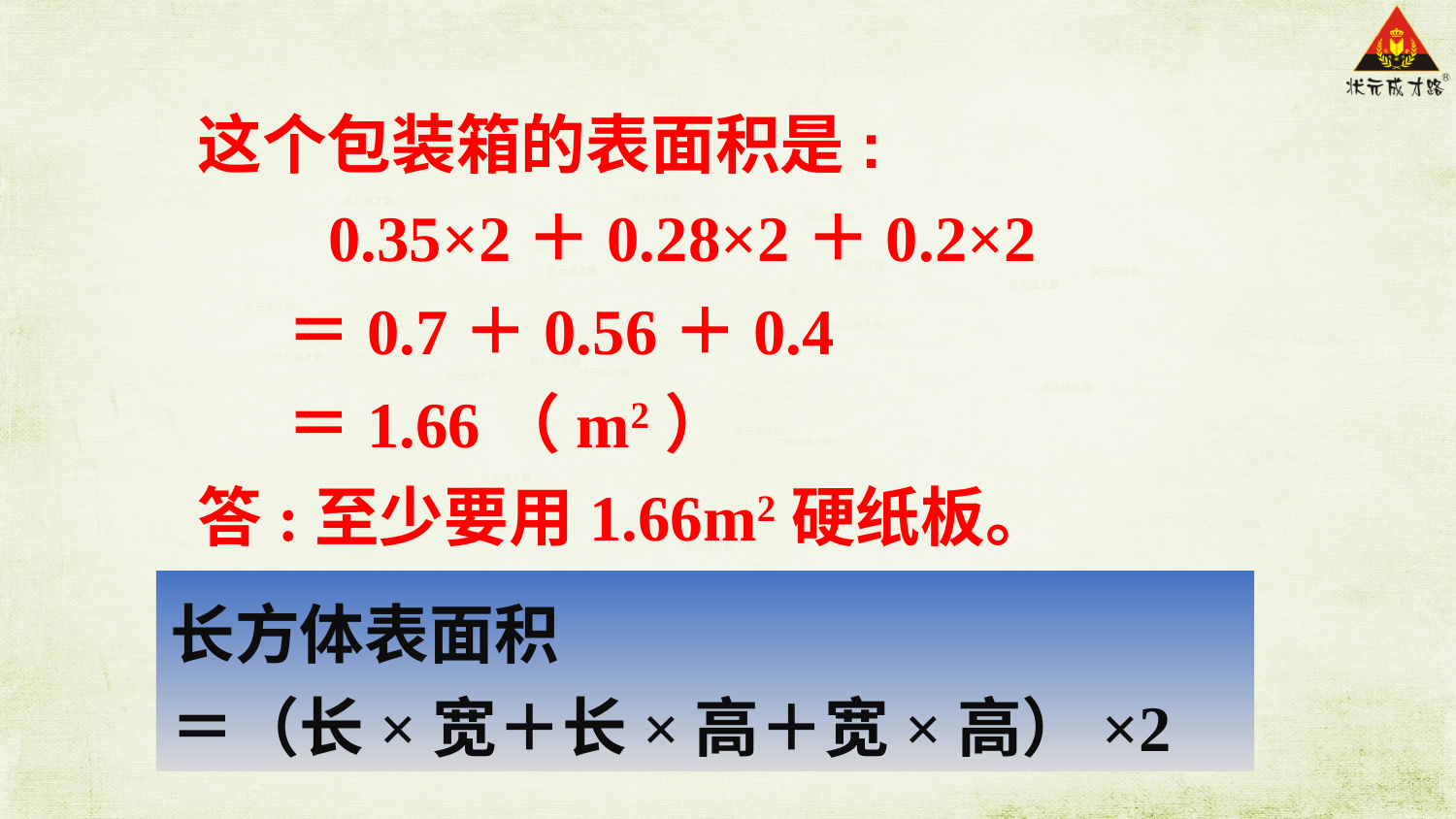

这个包装箱的表面积是:
         0.35×2＋0.28×2＋0.2×2
     ＝0.7＋0.56＋0.4
     ＝1.66（m2）
答:至少要用1.66m2硬纸板。
长方体表面积
＝（长×宽＋长×高＋宽×高）×2